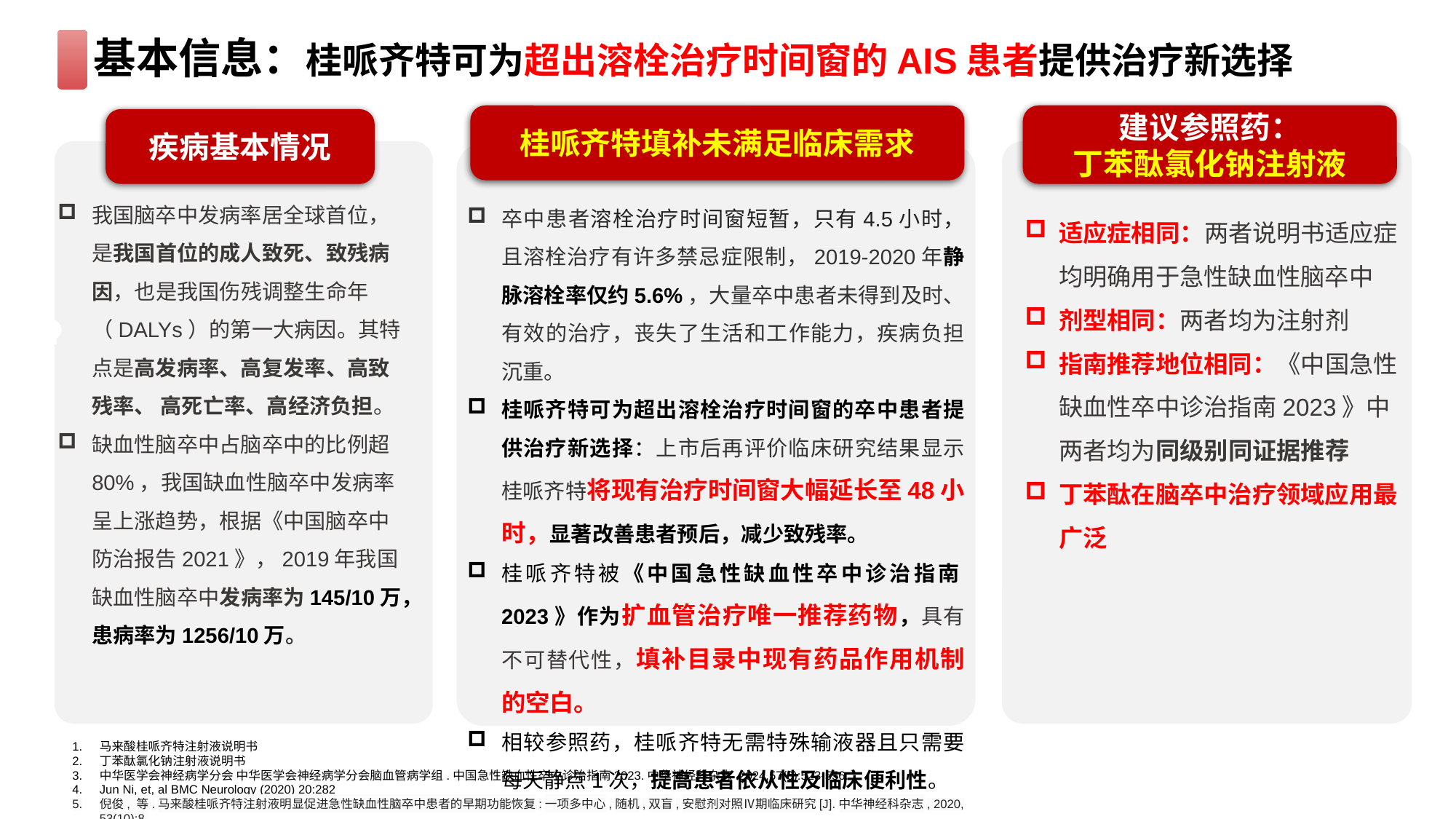

# 基本信息：桂哌齐特可为超出溶栓治疗时间窗的AIS患者提供治疗新选择
桂哌齐特填补未满足临床需求
建议参照药：
丁苯酞氯化钠注射液
疾病基本情况

我国脑卒中发病率居全球首位，是我国首位的成人致死、致残病因，也是我国伤残调整生命年（DALYs）的第一大病因。其特点是高发病率、高复发率、高致残率、 高死亡率、高经济负担。
缺血性脑卒中占脑卒中的比例超80%，我国缺血性脑卒中发病率呈上涨趋势，根据《中国脑卒中防治报告2021》，2019年我国缺血性脑卒中发病率为145/10万，患病率为1256/10万。
卒中患者溶栓治疗时间窗短暂，只有4.5小时，且溶栓治疗有许多禁忌症限制，2019-2020年静脉溶栓率仅约5.6%，大量卒中患者未得到及时、有效的治疗，丧失了生活和工作能力，疾病负担沉重。
桂哌齐特可为超出溶栓治疗时间窗的卒中患者提供治疗新选择：上市后再评价临床研究结果显示桂哌齐特将现有治疗时间窗大幅延长至48小时，显著改善患者预后，减少致残率。
桂哌齐特被《中国急性缺血性卒中诊治指南2023》作为扩血管治疗唯一推荐药物，具有不可替代性，填补目录中现有药品作用机制的空白。
相较参照药，桂哌齐特无需特殊输液器且只需要每天静点1次，提高患者依从性及临床便利性。
适应症相同：两者说明书适应症均明确用于急性缺血性脑卒中
剂型相同：两者均为注射剂
指南推荐地位相同：《中国急性缺血性卒中诊治指南2023》中两者均为同级别同证据推荐
丁苯酞在脑卒中治疗领域应用最广泛

马来酸桂哌齐特注射液说明书
丁苯酞氯化钠注射液说明书
中华医学会神经病学分会 中华医学会神经病学分会脑血管病学组.中国急性缺血性卒中诊治指南2023.中华神经科杂志.2024,57(6):523-556.
Jun Ni, et, al BMC Neurology (2020) 20:282
倪俊, 等.马来酸桂哌齐特注射液明显促进急性缺血性脑卒中患者的早期功能恢复:一项多中心,随机,双盲,安慰剂对照Ⅳ期临床研究[J].中华神经科杂志, 2020, 53(10):8.